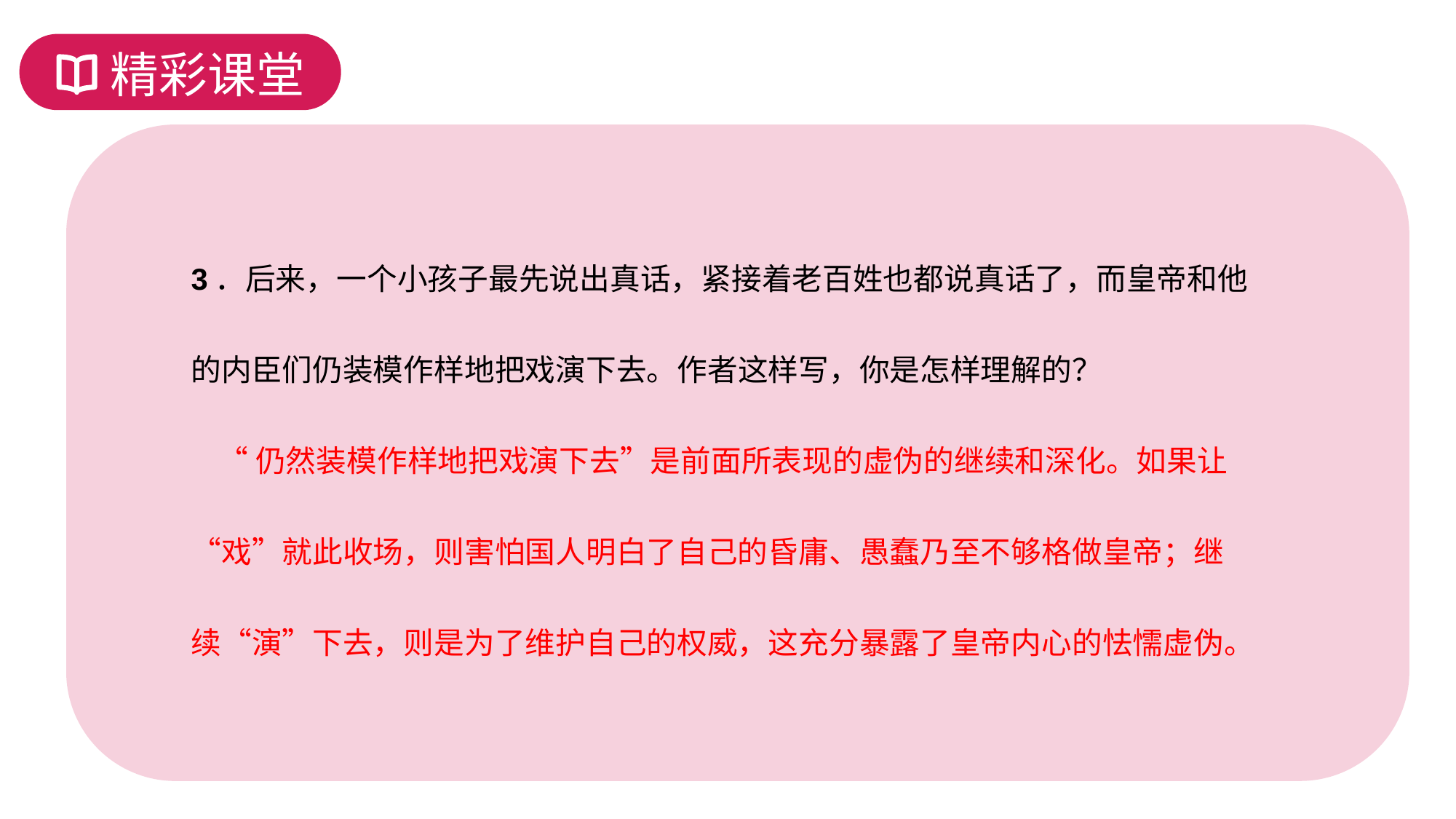

精彩课堂

3．后来，一个小孩子最先说出真话，紧接着老百姓也都说真话了，而皇帝和他的内臣们仍装模作样地把戏演下去。作者这样写，你是怎样理解的？
    “仍然装模作样地把戏演下去”是前面所表现的虚伪的继续和深化。如果让“戏”就此收场，则害怕国人明白了自己的昏庸、愚蠢乃至不够格做皇帝；继续“演”下去，则是为了维护自己的权威，这充分暴露了皇帝内心的怯懦虚伪。